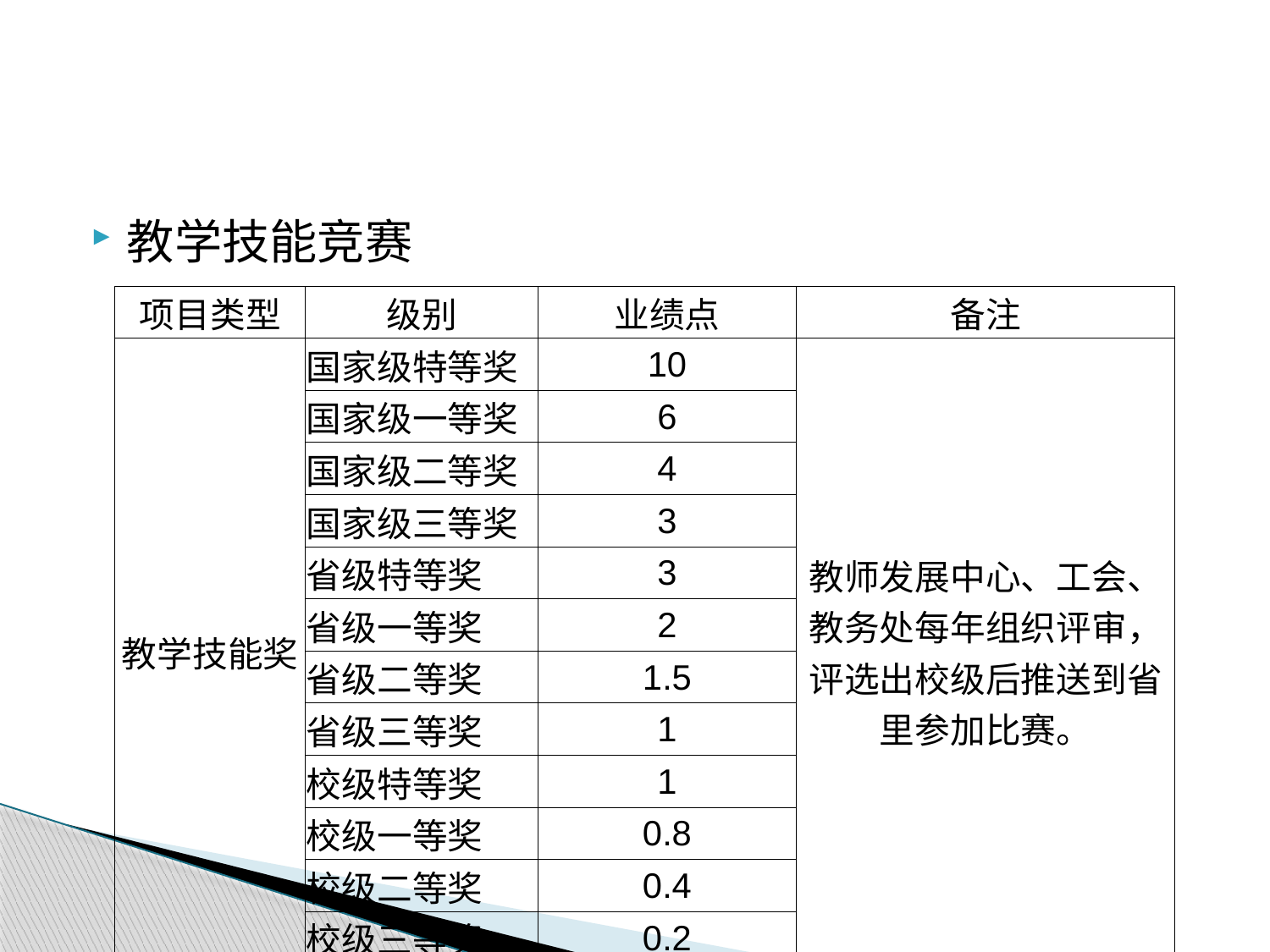

#
教学技能竞赛
| 项目类型 | 级别 | 业绩点 | 备注 |
| --- | --- | --- | --- |
| 教学技能奖 | 国家级特等奖 | 10 | 教师发展中心、工会、教务处每年组织评审，评选出校级后推送到省里参加比赛。 |
|  | 国家级一等奖 | 6 |  |
|  | 国家级二等奖 | 4 |  |
|  | 国家级三等奖 | 3 |  |
|  | 省级特等奖 | 3 |  |
|  | 省级一等奖 | 2 |  |
|  | 省级二等奖 | 1.5 |  |
|  | 省级三等奖 | 1 |  |
|  | 校级特等奖 | 1 |  |
|  | 校级一等奖 | 0.8 |  |
|  | 校级二等奖 | 0.4 |  |
|  | 校级三等奖 | 0.2 |  |